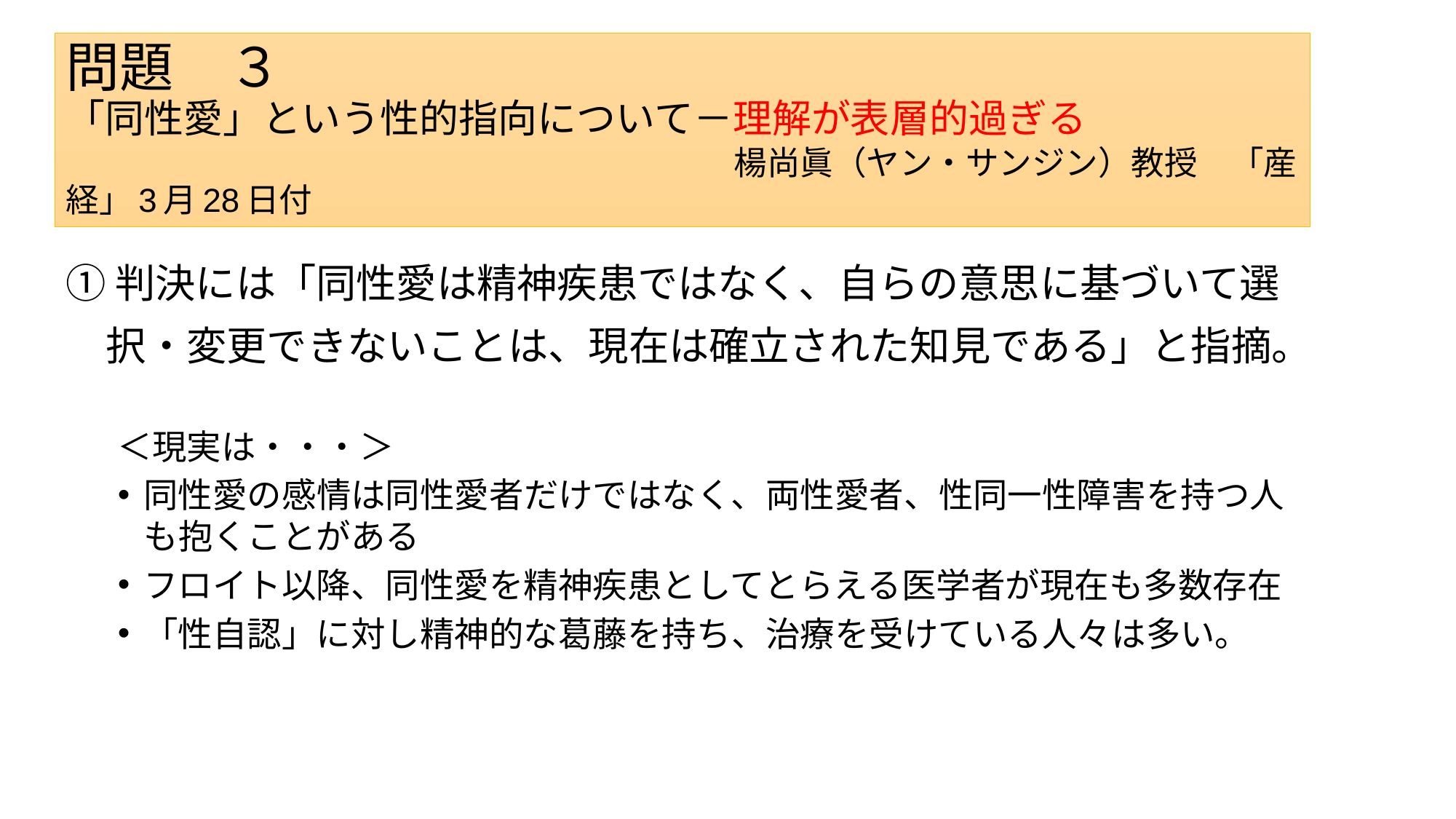

# 問題　３ 「同性愛」という性的指向について－理解が表層的過ぎる 　　　　　　　　　　　　　　　　　楊尚眞（ヤン・サンジン）教授　「産経」3月28日付
①判決には「同性愛は精神疾患ではなく、自らの意思に基づいて選
　択・変更できないことは、現在は確立された知見である」と指摘。

＜現実は・・・＞
同性愛の感情は同性愛者だけではなく、両性愛者、性同一性障害を持つ人も抱くことがある
フロイト以降、同性愛を精神疾患としてとらえる医学者が現在も多数存在
「性自認」に対し精神的な葛藤を持ち、治療を受けている人々は多い。